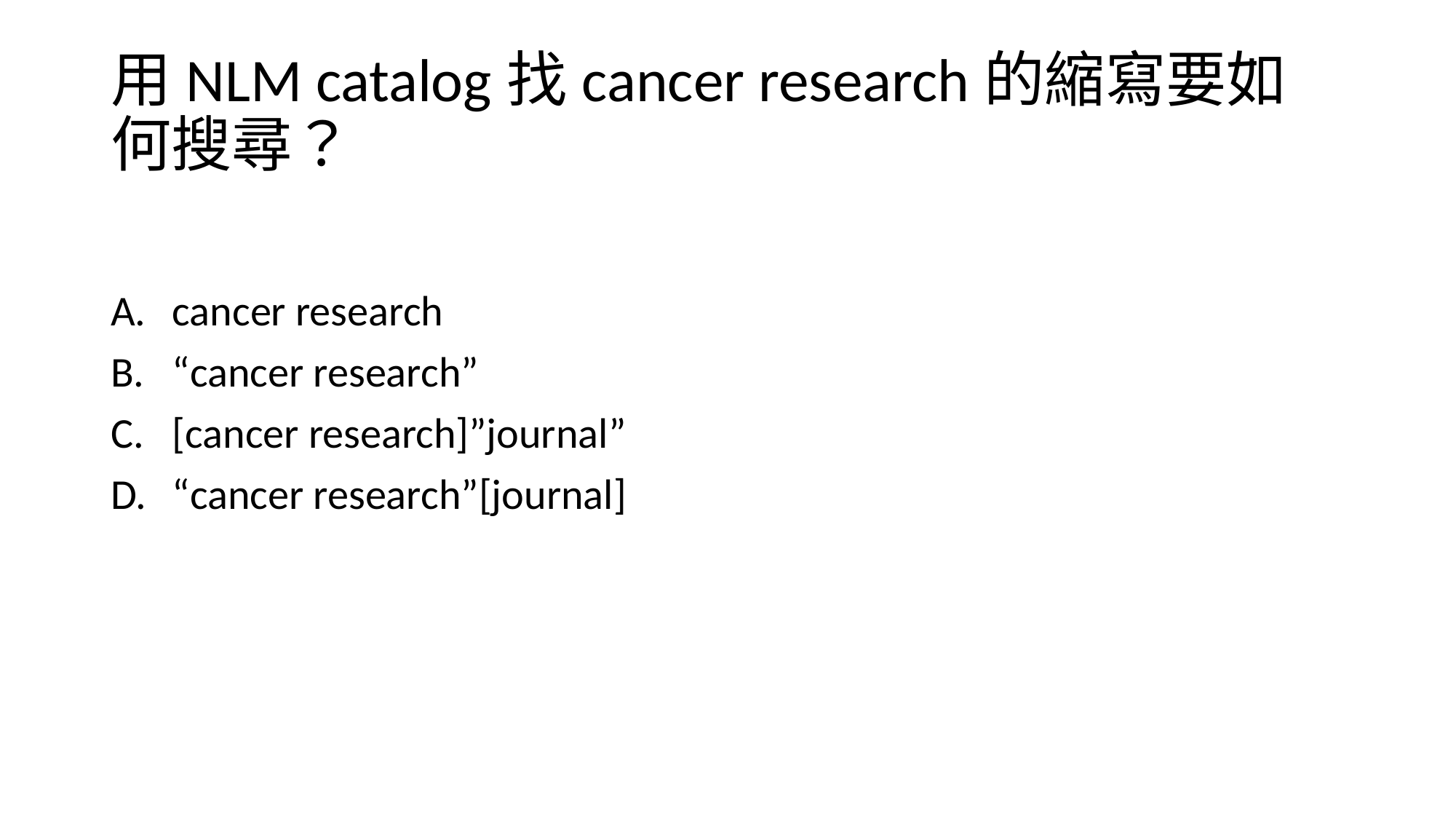

用NLM catalog找cancer research的縮寫要如何搜尋？

cancer research
“cancer research”
[cancer research]”journal”
“cancer research”[journal]